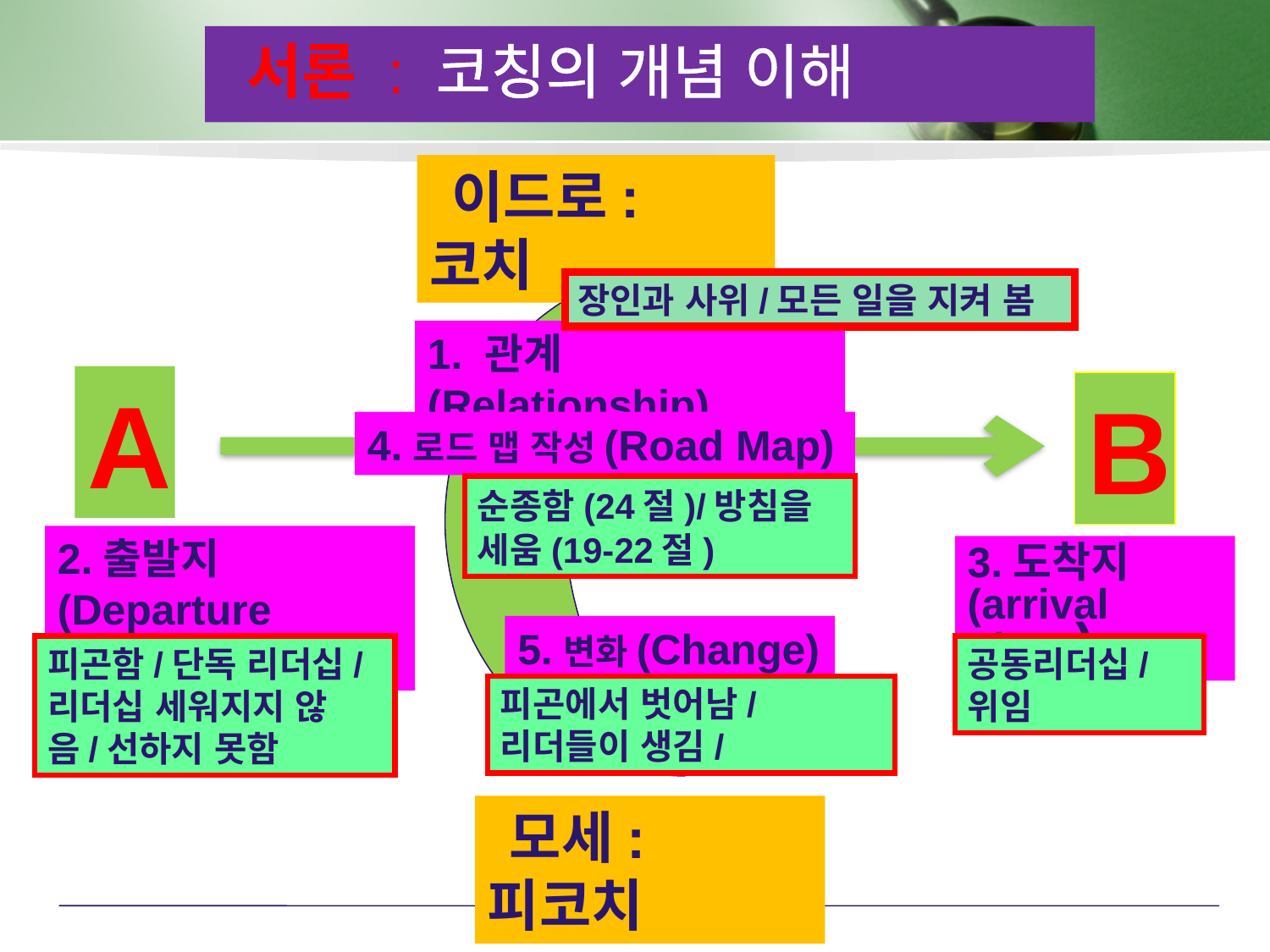

서론 : 코칭의 개념 이해
 이드로: 코치

장인과 사위/모든 일을 지켜 봄
1. 관계(Relationship)
A
B
4.로드 맵 작성(Road Map)
순종함(24절)/방침을
세움(19-22절)
2.출발지
(Departure place)
3.도착지
(arrival place)
5.변화(Change)
피곤함/단독 리더십/
리더십 세워지지 않음/선하지 못함
공동리더십/
위임
피곤에서 벗어남/ 리더들이 생김/
 모세: 피코치